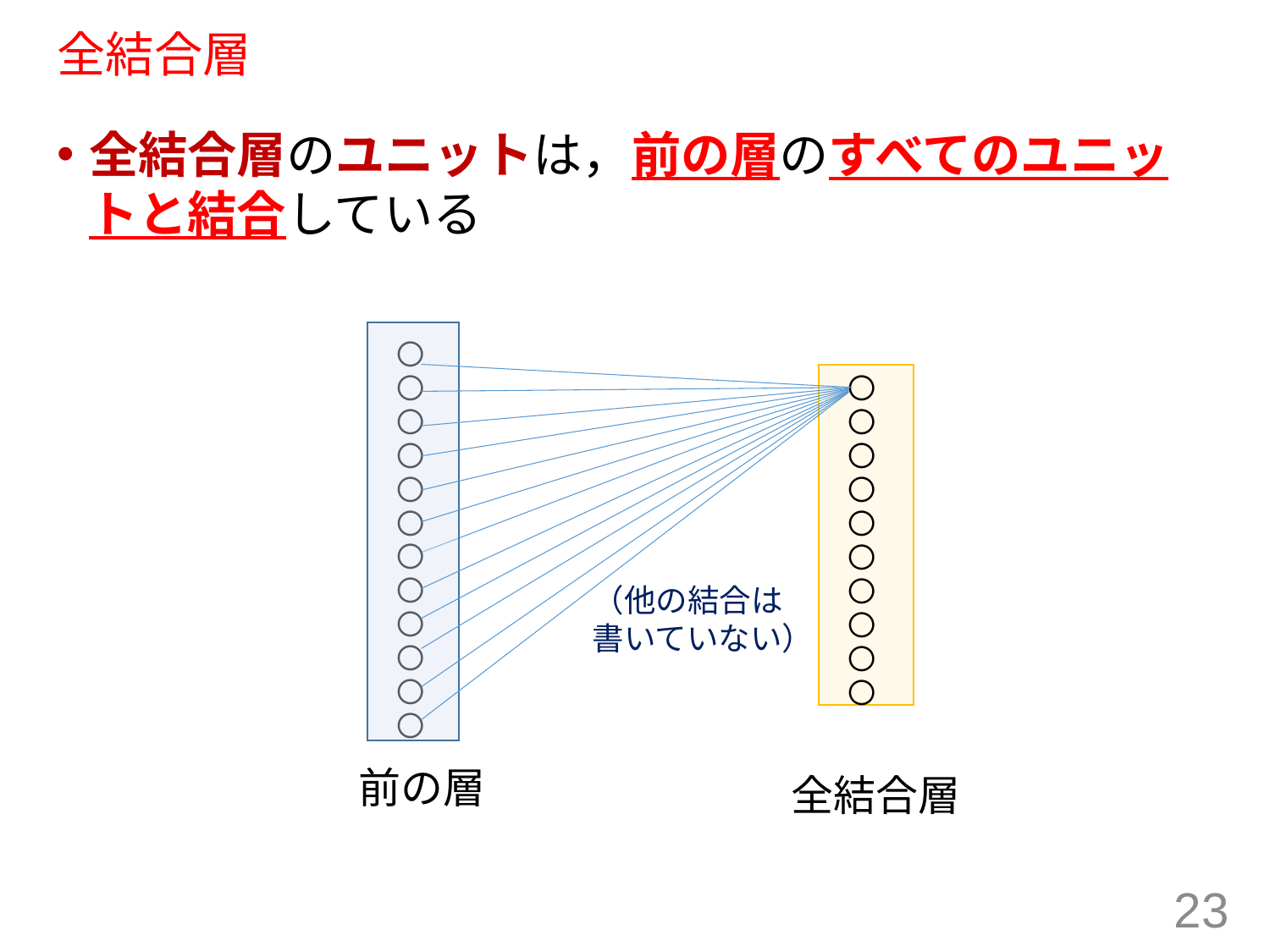

# 全結合層
全結合層のユニットは，前の層のすべてのユニットと結合している

〇
〇
〇
〇
〇
〇
〇
〇
〇
〇
〇
〇

〇
〇
〇
〇
〇
〇
〇
〇
〇
〇
（他の結合は
書いていない）
前の層
全結合層
23